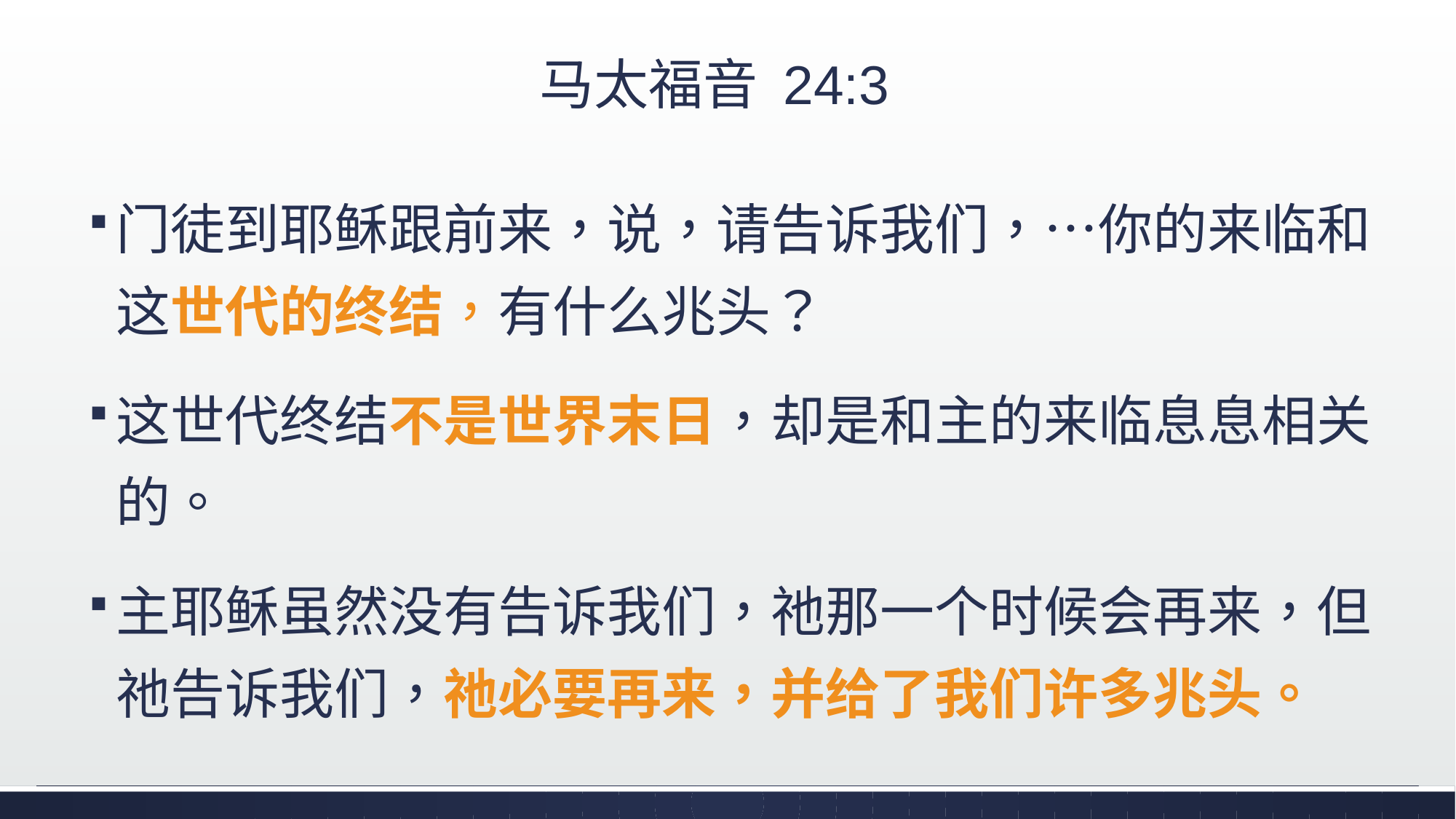

# 马太福音 24:3
门徒到耶稣跟前来，说，请告诉我们，…你的来临和这世代的终结，有什么兆头？
这世代终结不是世界末日，却是和主的来临息息相关的。
主耶稣虽然没有告诉我们，祂那一个时候会再来，但祂告诉我们，祂必要再来，并给了我们许多兆头。